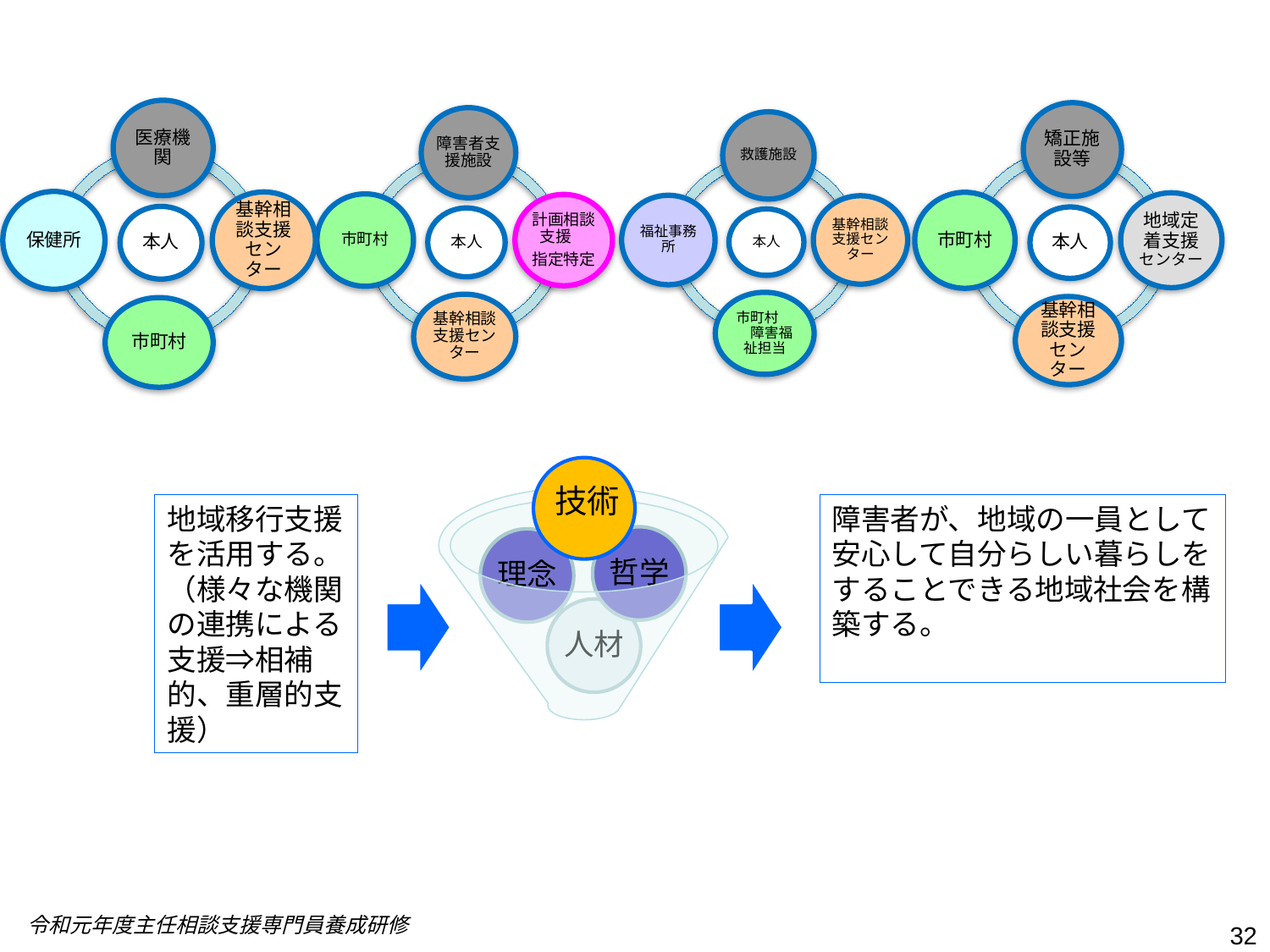

本人
医療機関
基幹相談支援センター
市町村
保健所
本人
障害者支援施設
計画相談支援
指定特定
基幹相談支援センター
市町村
本人
救護施設
基幹相談支援センター
市町村　　障害福祉担当
福祉事務所
本人
矯正施設等
地域定着支援センター
基幹相談支援センター
市町村

技術

人材
理念
哲学
地域移行支援を活用する。
（様々な機関の連携による支援⇒相補的、重層的支援）
障害者が、地域の一員として安心して自分らしい暮らしをすることできる地域社会を構築する。

令和元年度主任相談支援専門員養成研修
32